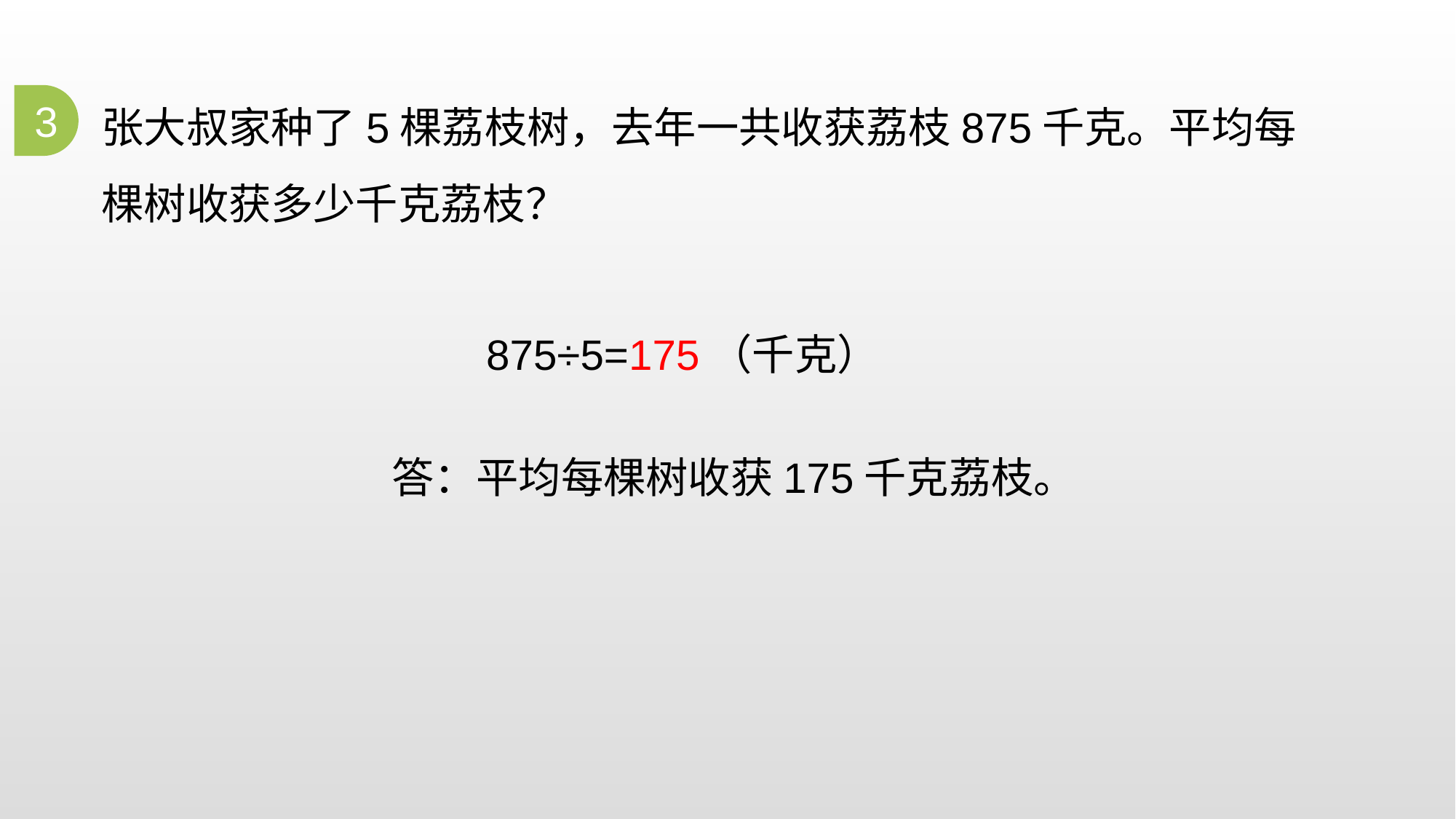

张大叔家种了5棵荔枝树，去年一共收获荔枝875千克。平均每棵树收获多少千克荔枝？
3
875÷5=175（千克）
答：平均每棵树收获175千克荔枝。